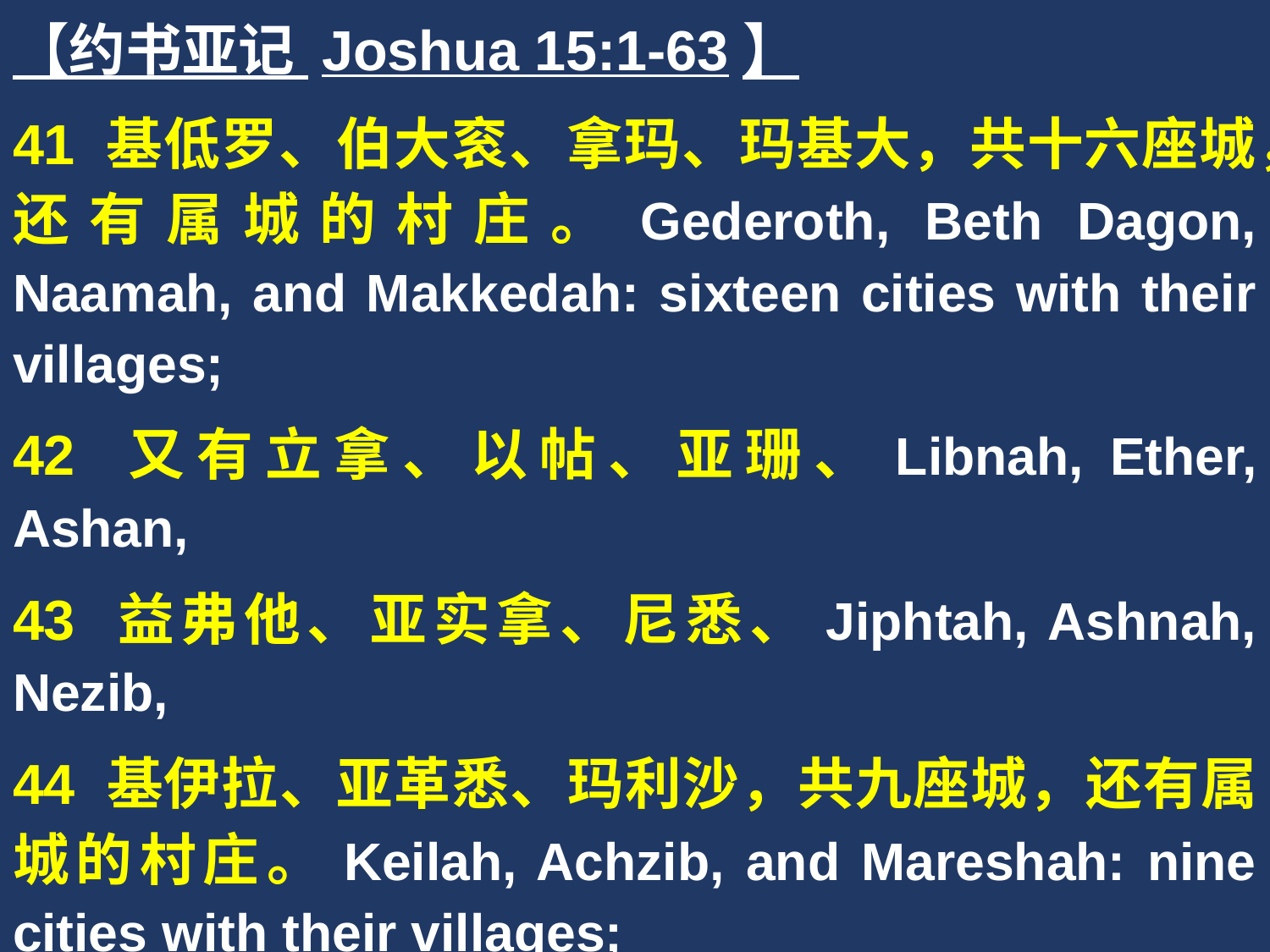

【约书亚记 Joshua 15:1-63】
41 基低罗、伯大衮、拿玛、玛基大，共十六座城，还有属城的村庄。Gederoth, Beth Dagon, Naamah, and Makkedah: sixteen cities with their villages;
42 又有立拿、以帖、亚珊、Libnah, Ether, Ashan,
43 益弗他、亚实拿、尼悉、Jiphtah, Ashnah, Nezib,
44 基伊拉、亚革悉、玛利沙，共九座城，还有属城的村庄。Keilah, Achzib, and Mareshah: nine cities with their villages;